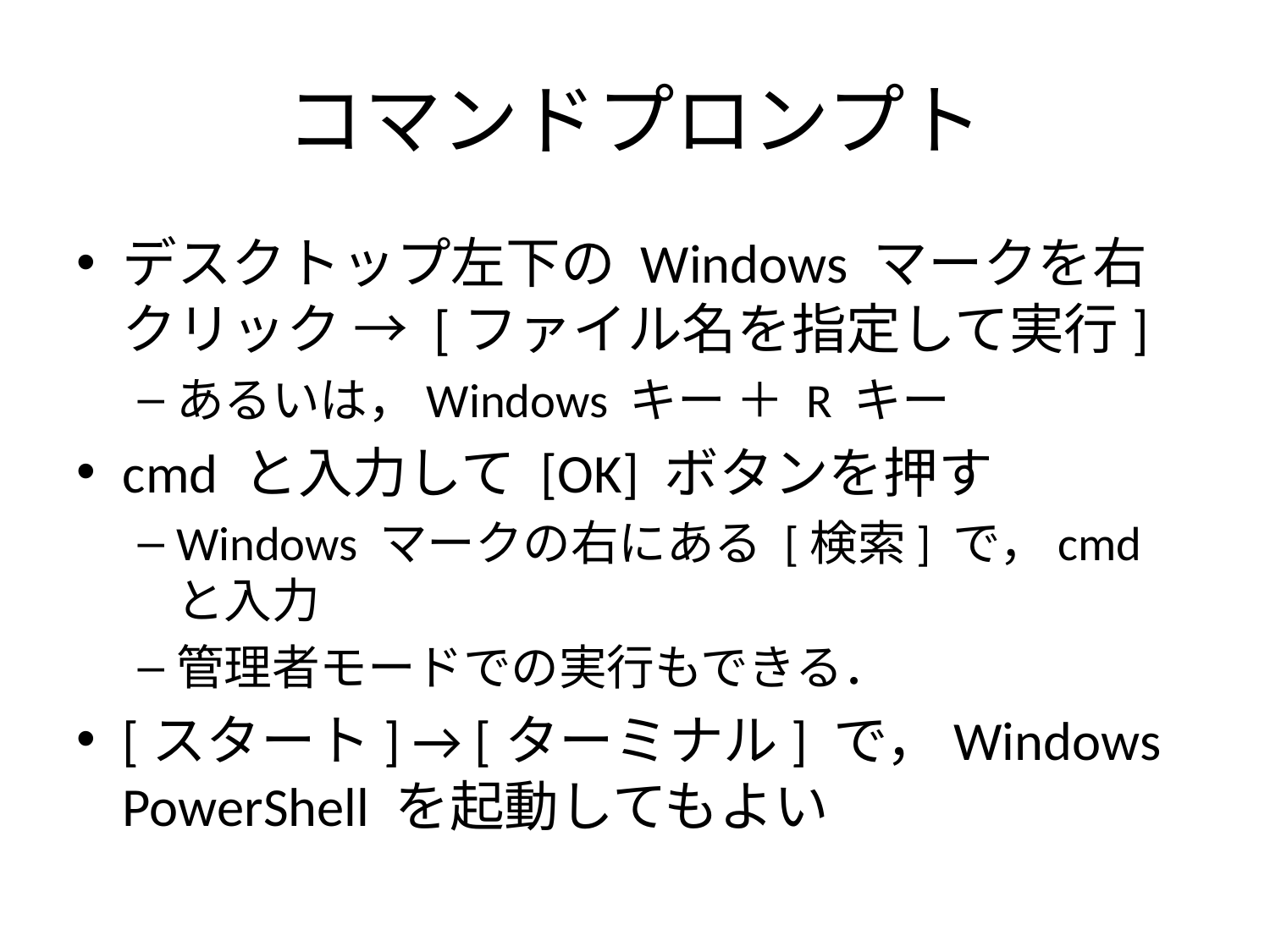

# コマンドプロンプト
デスクトップ左下の Windows マークを右クリック → [ファイル名を指定して実行]
あるいは，Windows キー ＋ R キー
cmd と入力して [OK] ボタンを押す
Windows マークの右にある [検索] で，cmd と入力
管理者モードでの実行もできる．
[スタート] → [ターミナル] で，Windows PowerShell を起動してもよい